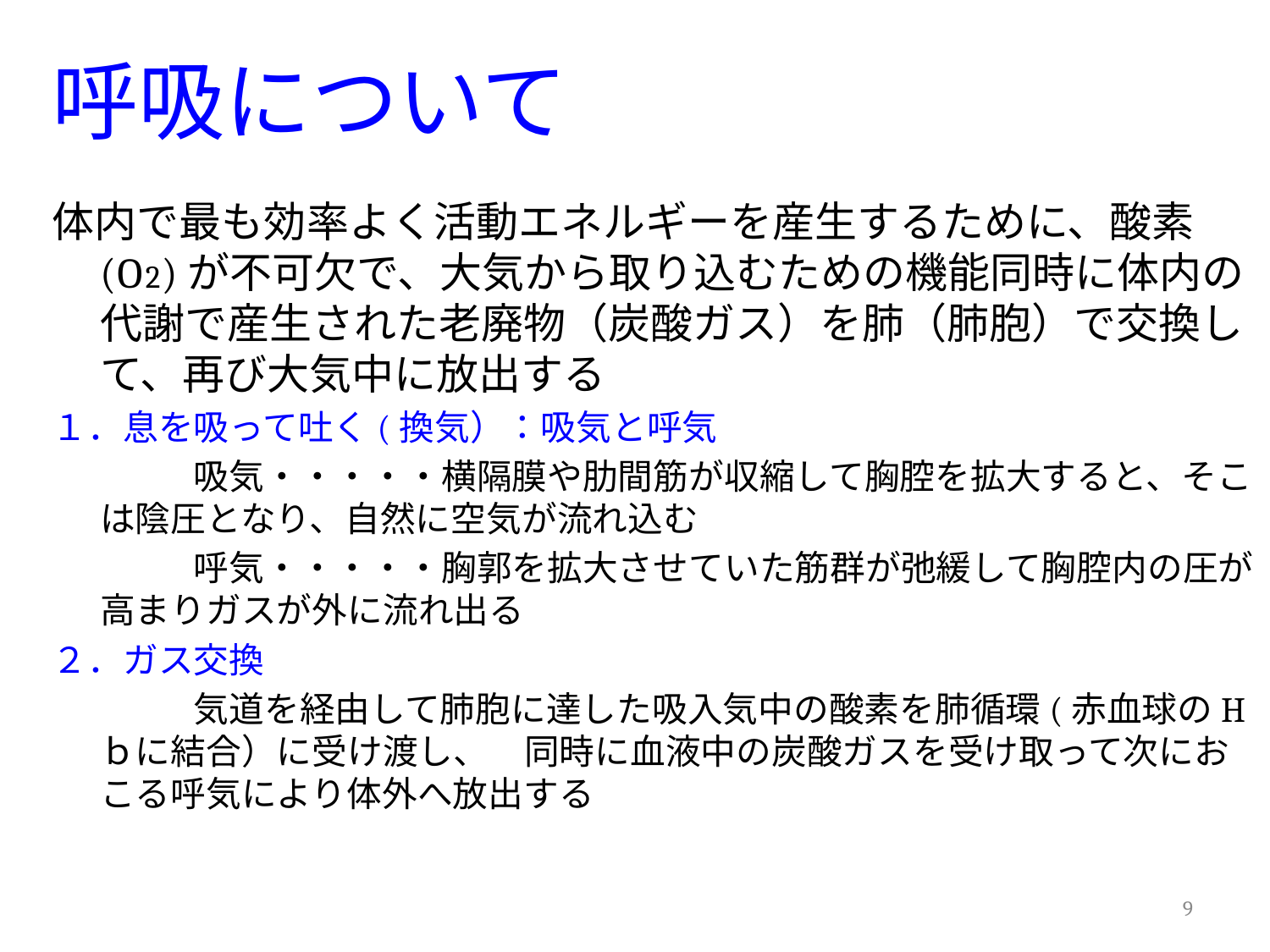

# 呼吸について
体内で最も効率よく活動エネルギーを産生するために、酸素(O2)が不可欠で、大気から取り込むための機能同時に体内の代謝で産生された老廃物（炭酸ガス）を肺（肺胞）で交換して、再び大気中に放出する
１．息を吸って吐く(換気）：吸気と呼気
　　　　吸気・・・・・横隔膜や肋間筋が収縮して胸腔を拡大すると、そこは陰圧となり、自然に空気が流れ込む
　　　　呼気・・・・・胸郭を拡大させていた筋群が弛緩して胸腔内の圧が高まりガスが外に流れ出る
２．ガス交換
　　　　気道を経由して肺胞に達した吸入気中の酸素を肺循環(赤血球のHｂに結合）に受け渡し、　同時に血液中の炭酸ガスを受け取って次におこる呼気により体外へ放出する

9